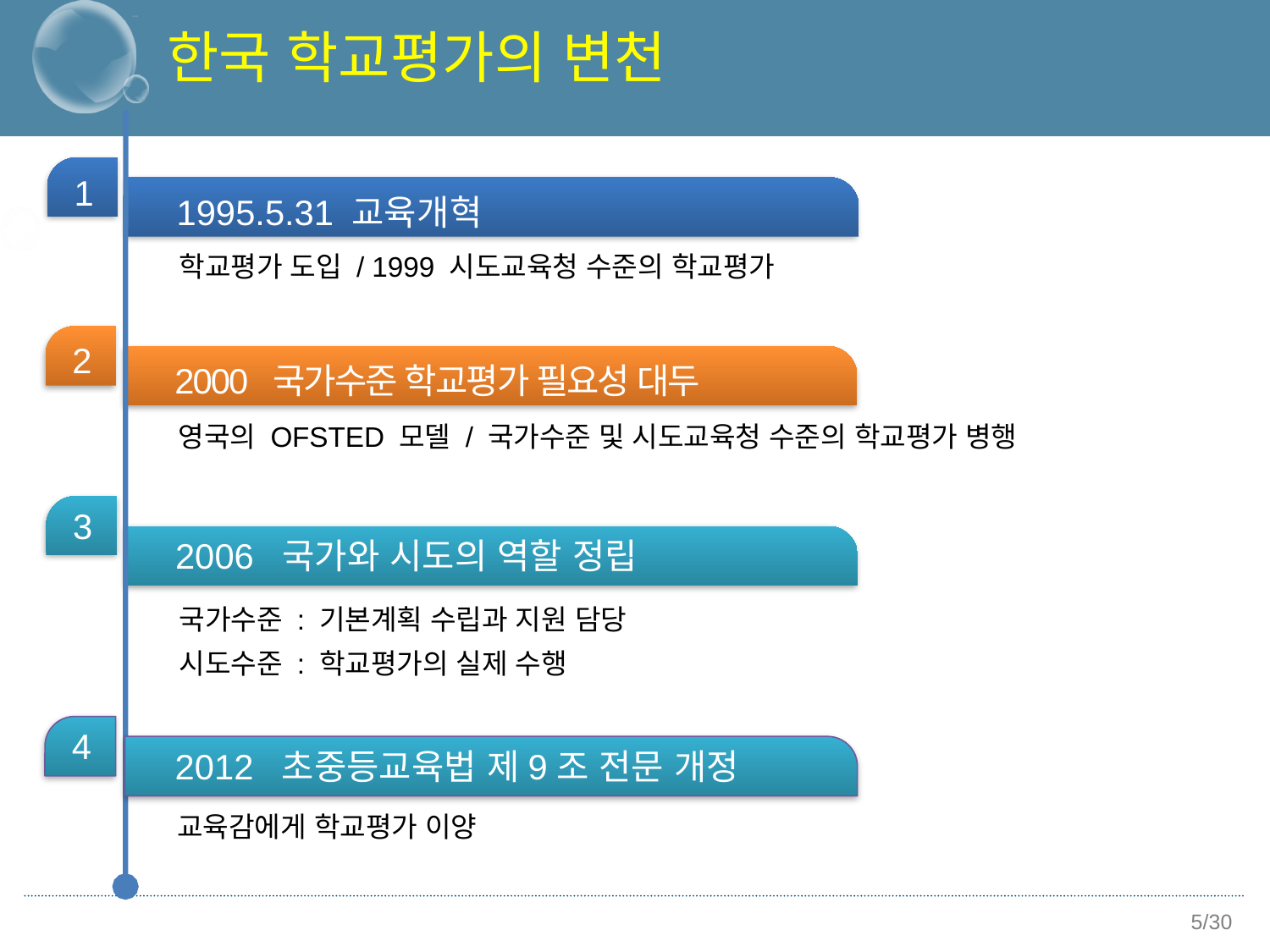

한국 학교평가의 변천

1

1995.5.31 교육개혁
학교평가 도입 / 1999 시도교육청 수준의 학교평가

2

2000  국가수준 학교평가 필요성 대두
영국의 OFSTED 모델 / 국가수준 및 시도교육청 수준의 학교평가 병행

3

2006  국가와 시도의 역할 정립
국가수준 : 기본계획 수립과 지원 담당
시도수준 : 학교평가의 실제 수행

4

2012  초중등교육법 제9조 전문 개정
교육감에게 학교평가 이양
5/30